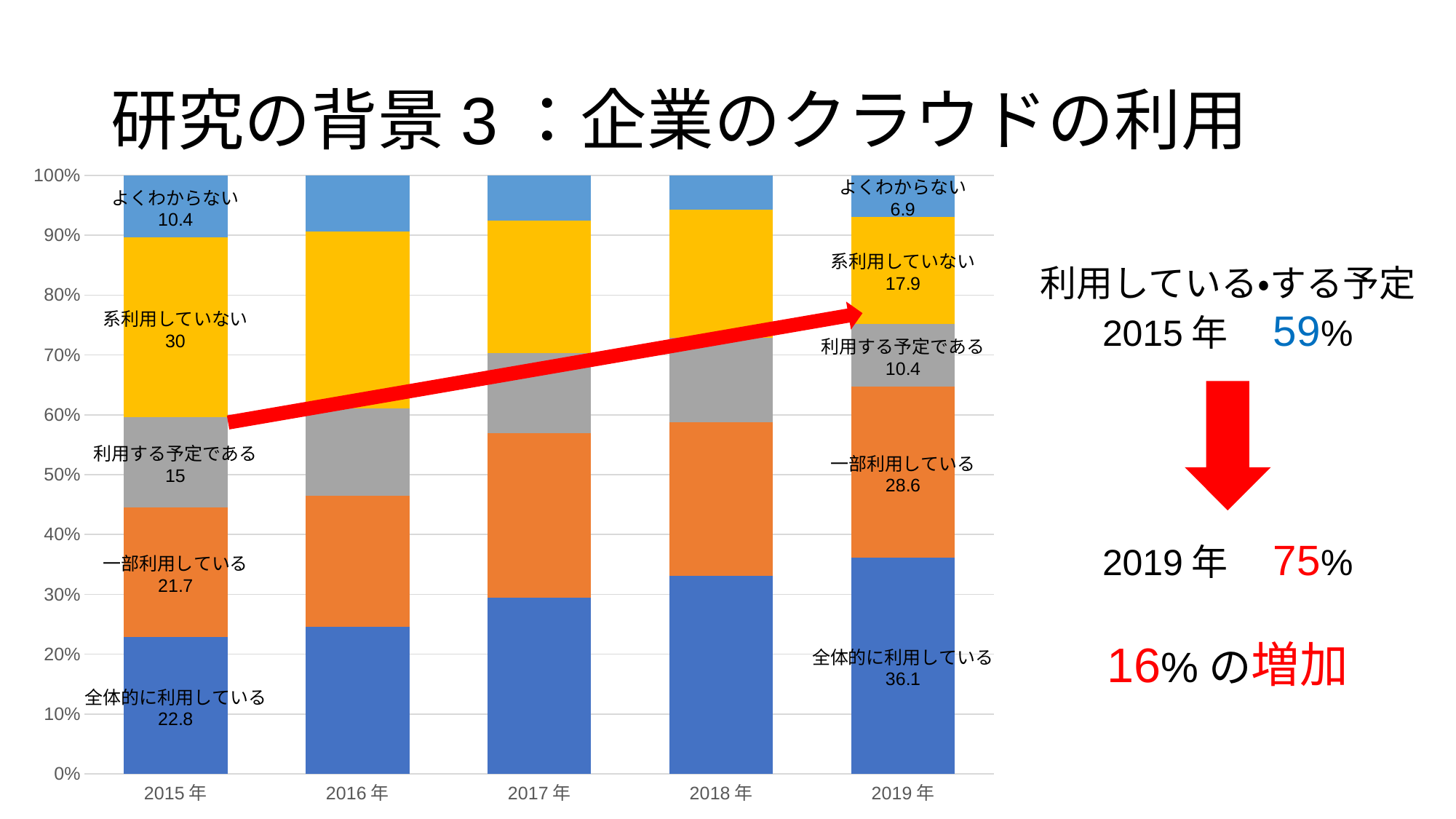

# 研究の背景3：企業のクラウドの利用

### Chart

| Category | 全体的に利用している | 一部利用している | 利用する予定である | 系利用していない | よくわからない |
|---|---|---|---|---|---|
| 2015年 | 22.8 | 21.7 | 15.0 | 30.0 | 10.4 |
| 2016年 | 24.4 | 21.7 | 14.5 | 29.3 | 9.3 |
| 2017年 | 29.4 | 27.5 | 13.4 | 22.1 | 7.6 |
| 2018年 | 33.1 | 25.6 | 14.1 | 21.5 | 5.7 |
| 2019年 | 36.1 | 28.6 | 10.4 | 17.9 | 6.9 |
利用している・する予定
2015年　59%

2019年　75%
16%の増加